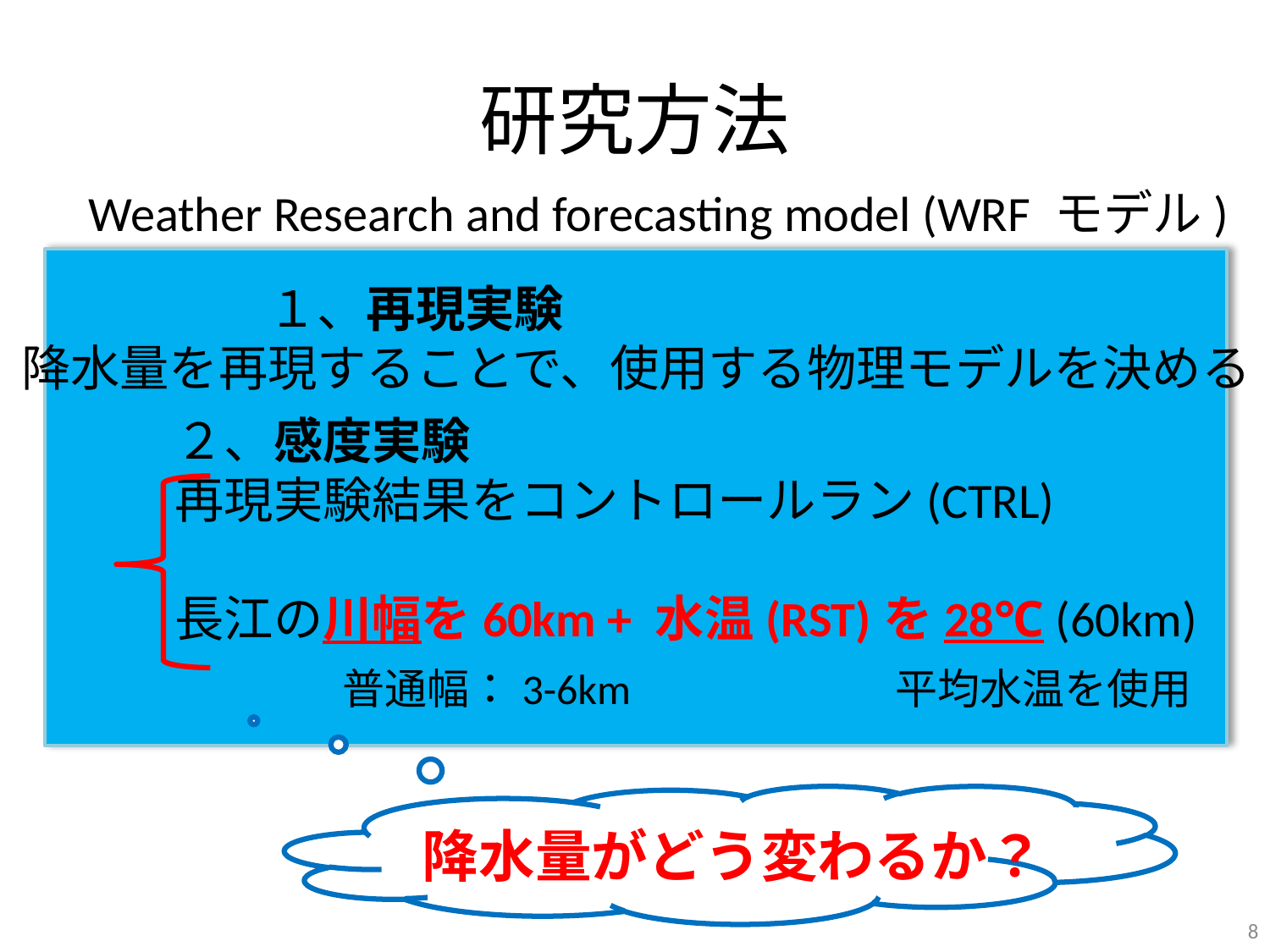

# 研究方法
Weather Research and forecasting model (WRF モデル)

　　　　　１、再現実験
降水量を再現することで、使用する物理モデルを決める
２、感度実験
再現実験結果をコントロールラン(CTRL)

長江の川幅を60km + 水温(RST)を28℃ (60km)

普通幅：3-6km　　　　　　平均水温を使用

降水量がどう変わるか？
8